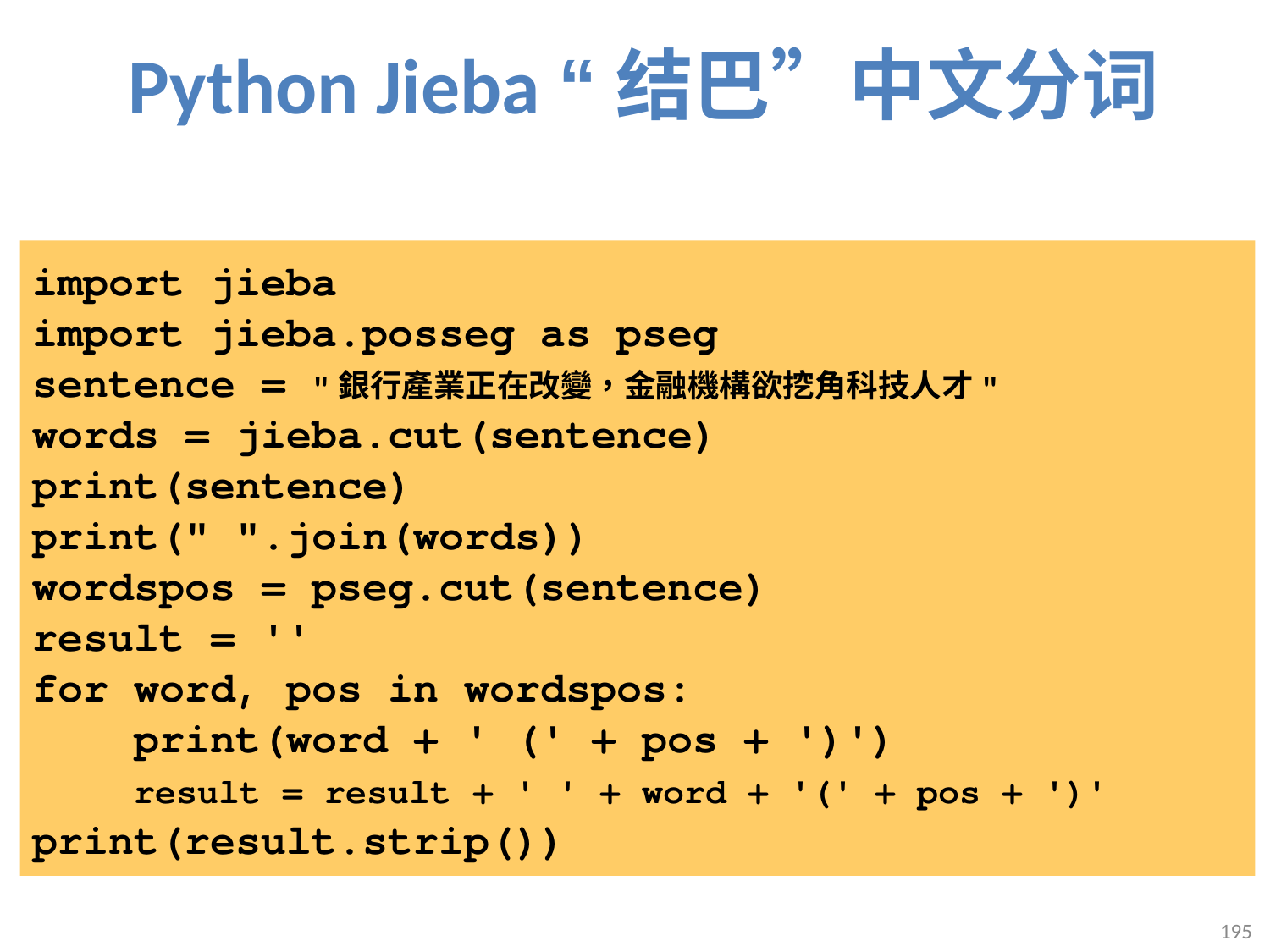

# Python Jieba “结巴”中文分词
import jieba
import jieba.posseg as pseg
sentence = "銀行產業正在改變，金融機構欲挖角科技人才"
words = jieba.cut(sentence)
print(sentence)
print(" ".join(words))
wordspos = pseg.cut(sentence)
result = ''
for word, pos in wordspos:
    print(word + ' (' + pos + ')')
    result = result + ' ' + word + '(' + pos + ')'
print(result.strip())
195